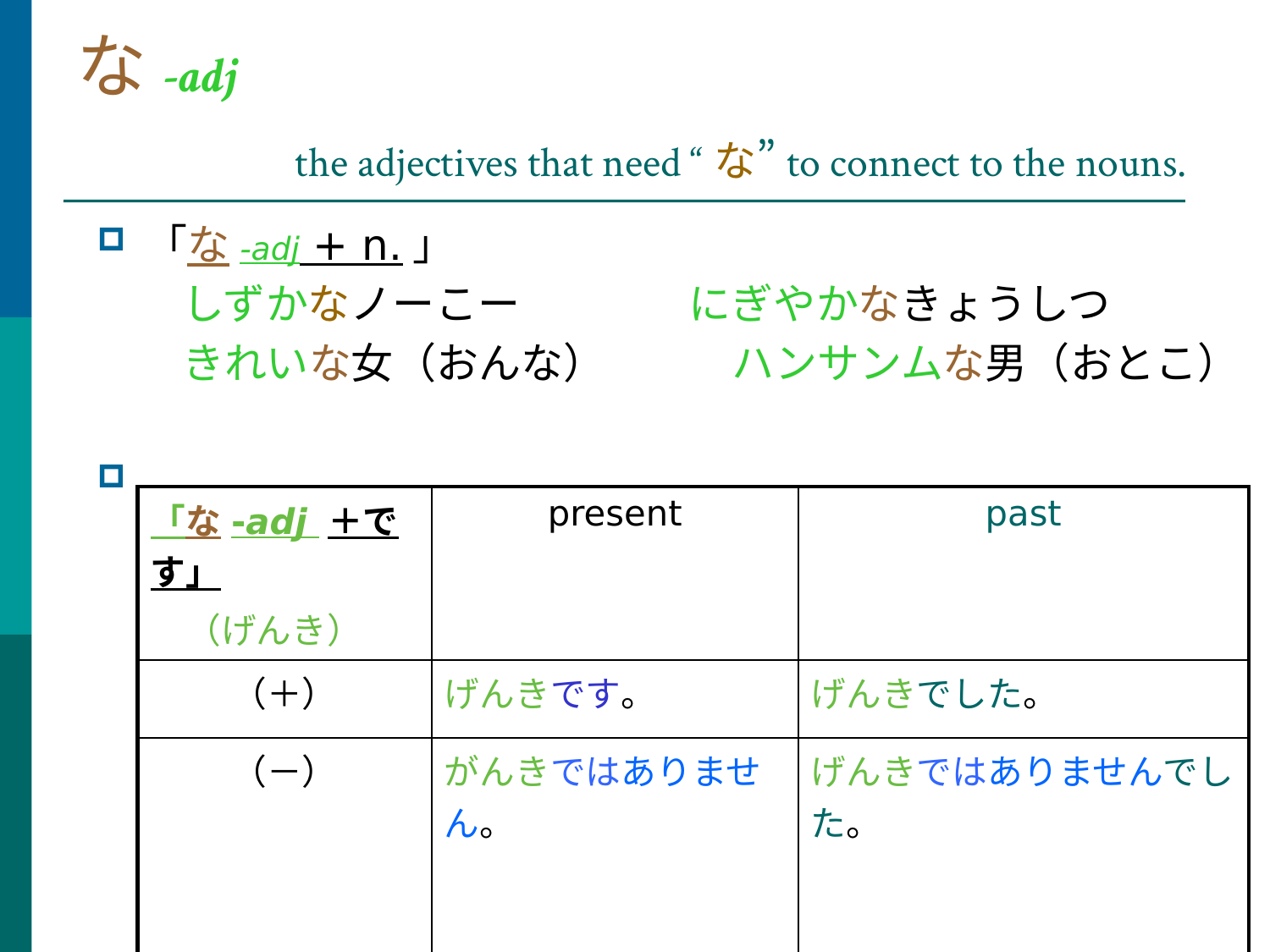

# な-adj the adjectives that need “な”to connect to the nouns.
「な-adj + n.」
　　しずかなノーこー　　　　にぎやかなきょうしつ
　　きれいな女（おんな）　　　ハンサンムな男（おとこ）

| 「な-adj ＋です」 　（げんき） | present | past |
| --- | --- | --- |
| （＋） | げんきです。 | げんきでした。 |
| （－） | がんきではありません。 | げんきではありませんでした。 |